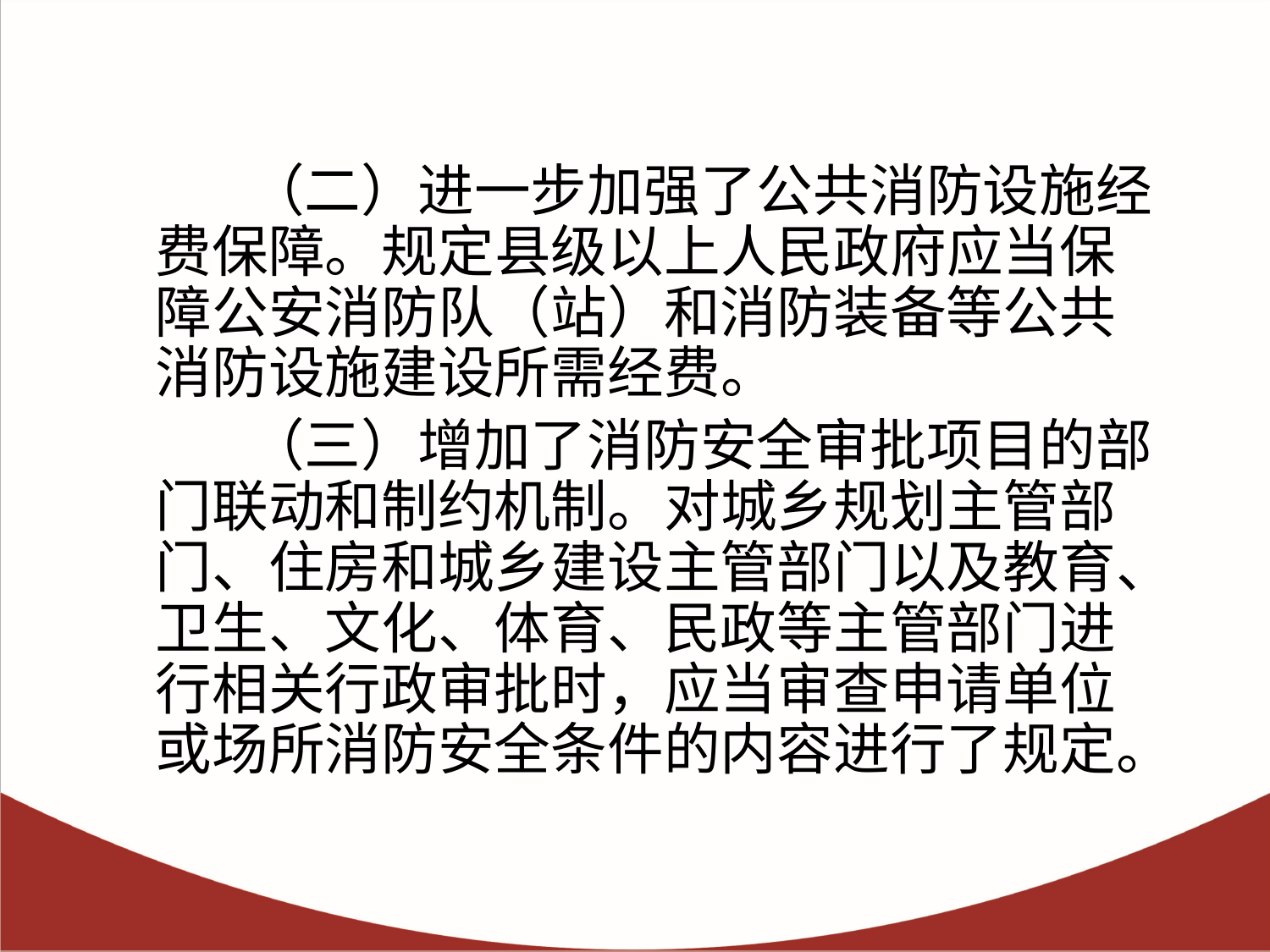

（二）进一步加强了公共消防设施经费保障。规定县级以上人民政府应当保障公安消防队（站）和消防装备等公共消防设施建设所需经费。
          （三）增加了消防安全审批项目的部门联动和制约机制。对城乡规划主管部门、住房和城乡建设主管部门以及教育、卫生、文化、体育、民政等主管部门进行相关行政审批时，应当审查申请单位或场所消防安全条件的内容进行了规定。